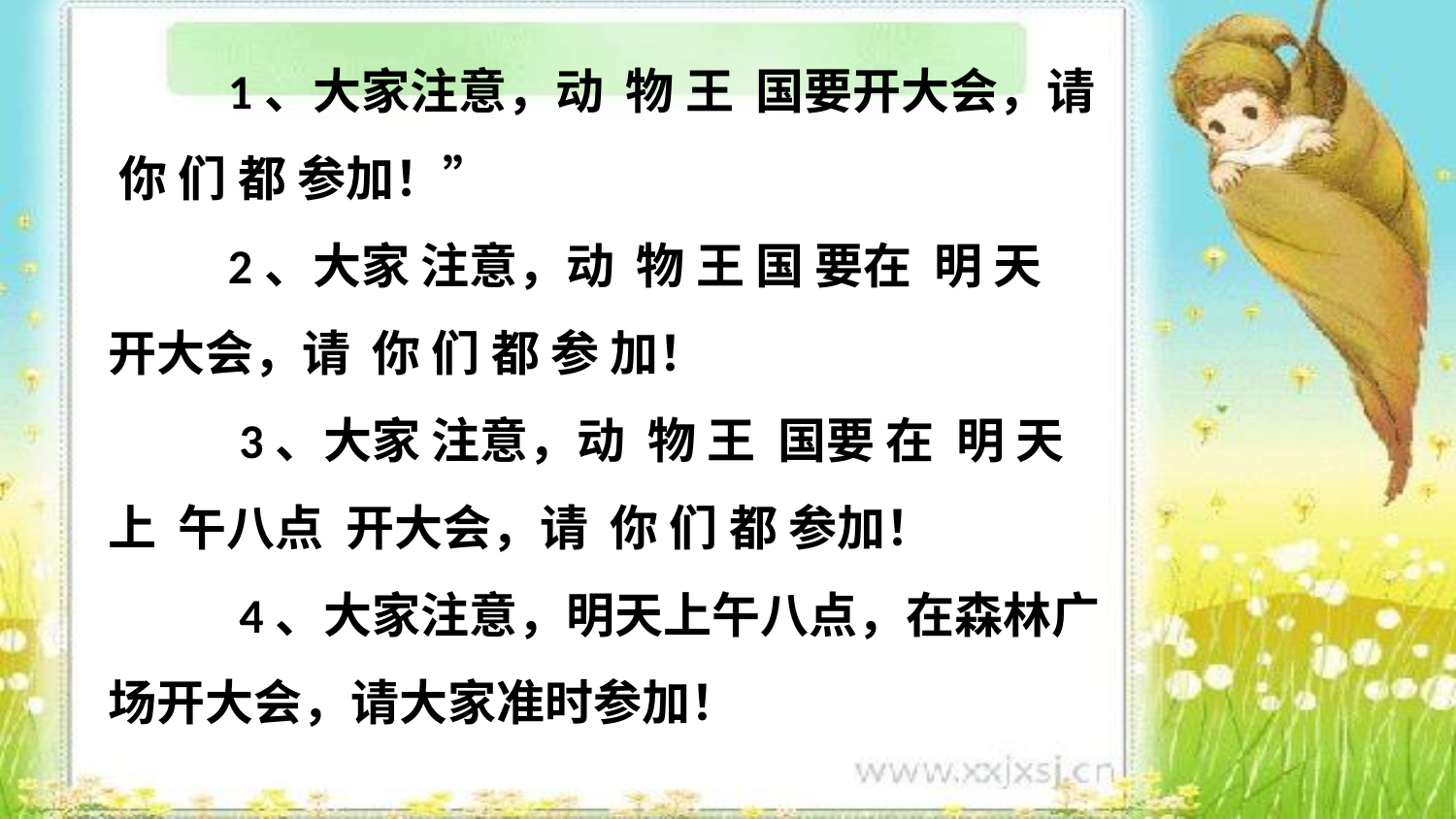

1、大家注意，动  物 王  国要开大会，请  你 们 都 参加！”
           2、大家 注意，动  物 王 国 要在  明 天  开大会，请  你 们 都 参 加！
            3、大家 注意，动  物 王  国要 在  明 天   上  午八点  开大会，请  你 们 都 参加！
            4、大家注意，明天上午八点，在森林广场开大会，请大家准时参加！